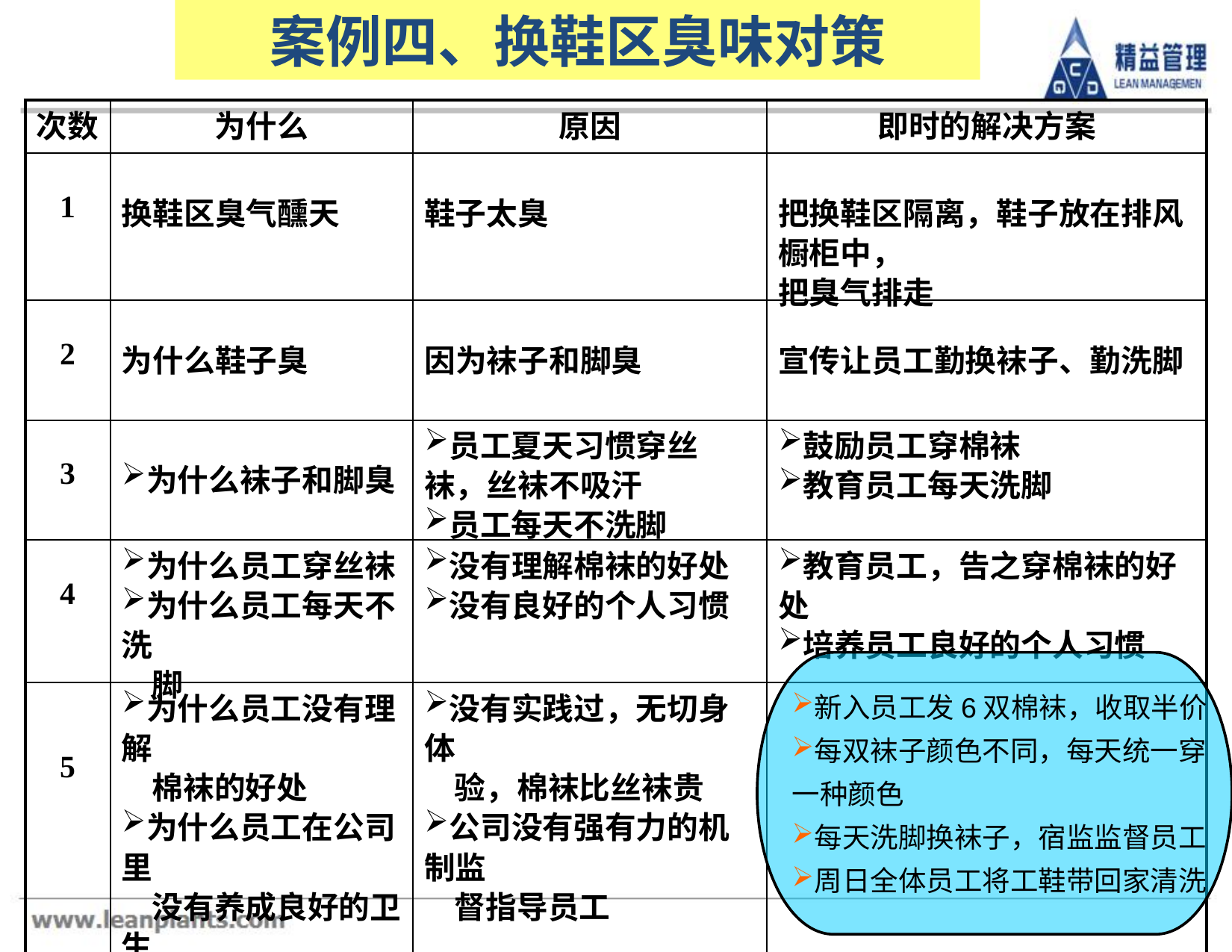

案例四、换鞋区臭味对策
| 次数 | 为什么 | 原因 | 即时的解决方案 |
| --- | --- | --- | --- |
| 1 | 换鞋区臭气醺天 | 鞋子太臭 | 把换鞋区隔离，鞋子放在排风橱柜中， 把臭气排走 |
| 2 | 为什么鞋子臭 | 因为袜子和脚臭 | 宣传让员工勤换袜子、勤洗脚 |
| 3 | 为什么袜子和脚臭 | 员工夏天习惯穿丝袜，丝袜不吸汗 员工每天不洗脚 | 鼓励员工穿棉袜 教育员工每天洗脚 |
| 4 | 为什么员工穿丝袜 为什么员工每天不洗 脚 | 没有理解棉袜的好处 没有良好的个人习惯 | 教育员工，告之穿棉袜的好处 培养员工良好的个人习惯 |
| 5 | 为什么员工没有理解 棉袜的好处 为什么员工在公司里 没有养成良好的卫生 习惯 | 没有实践过，无切身体 验，棉袜比丝袜贵 公司没有强有力的机制监 督指导员工 |  |
新入员工发6双棉袜，收取半价
每双袜子颜色不同，每天统一穿
一种颜色
每天洗脚换袜子，宿监监督员工
周日全体员工将工鞋带回家清洗